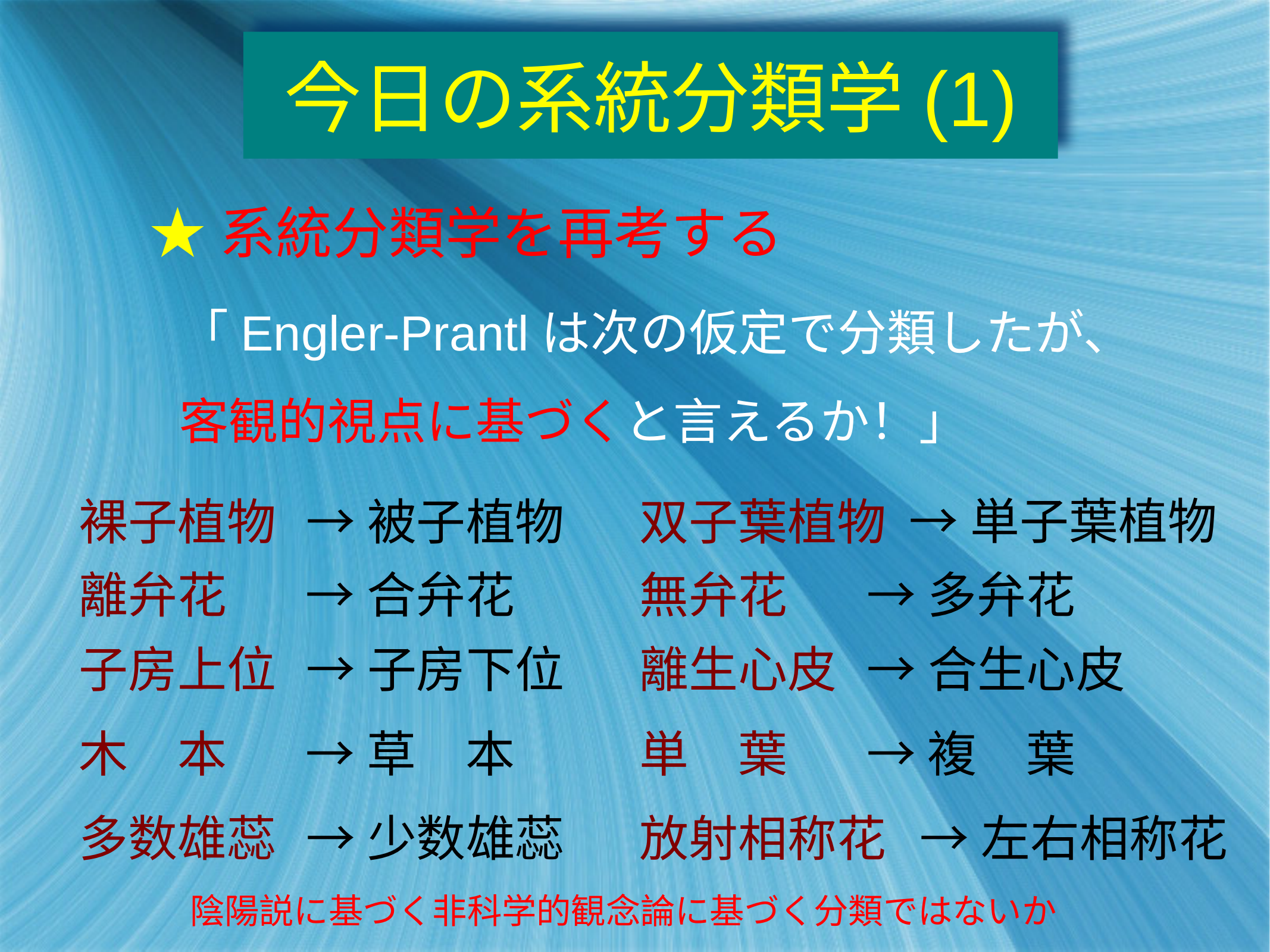

今日の系統分類学(1)
★系統分類学を再考する
「Engler-Prantlは次の仮定で分類したが、客観的視点に基づくと言えるか！」
→単子葉植物
裸子植物
→被子植物
双子葉植物
離弁花
→合弁花
無弁花
→多弁花
子房上位
→子房下位
離生心皮
→合生心皮
木　本
→草　本
単　葉
→複　葉
多数雄蕊
→少数雄蕊
放射相称花
→左右相称花
陰陽説に基づく非科学的観念論に基づく分類ではないか